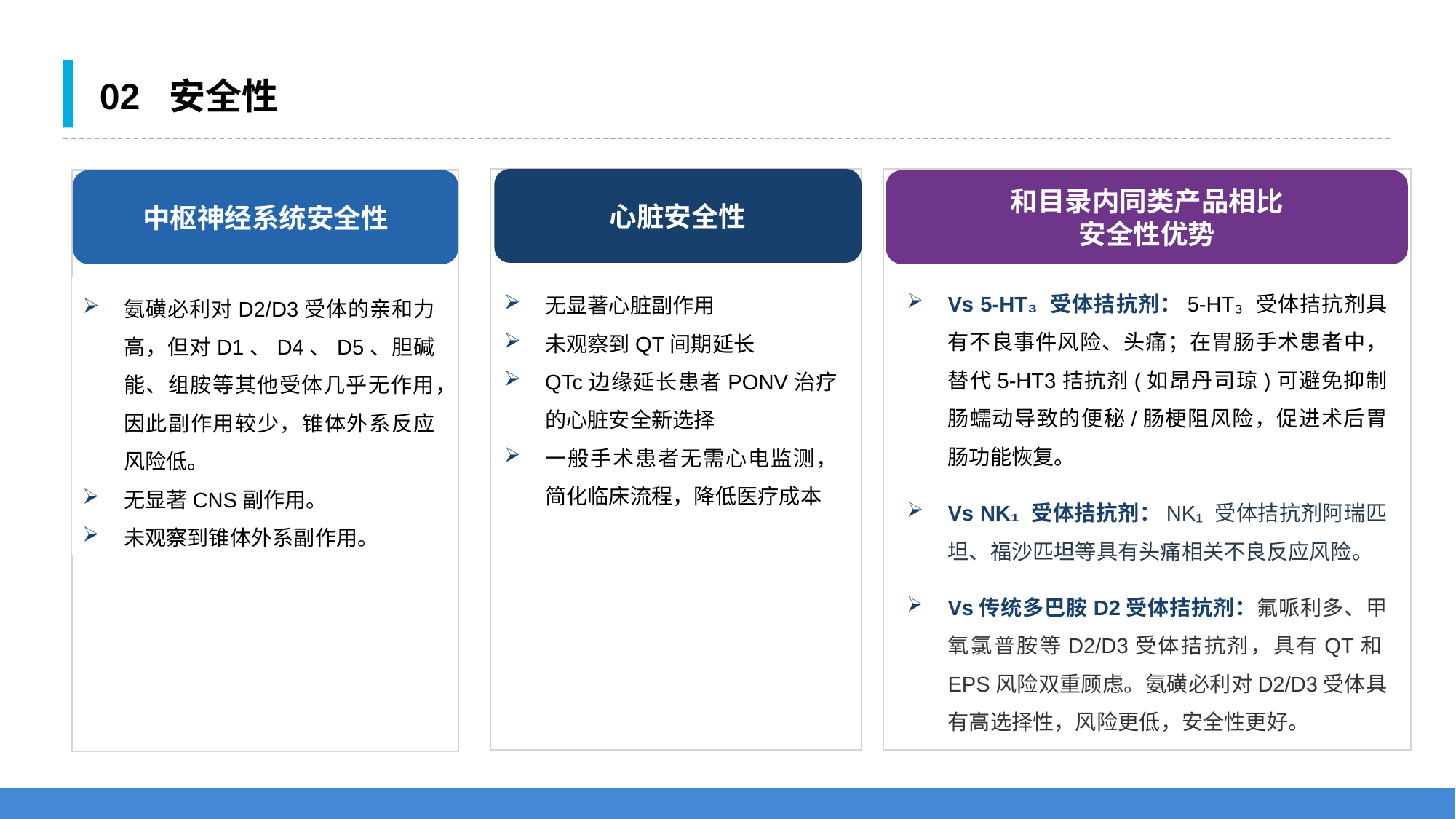

02  安全性

心脏安全性

中枢神经系统安全性
和目录内同类产品相比
安全性优势
Vs 5-HT₃ 受体拮抗剂：5-HT₃ 受体拮抗剂具有不良事件风险、头痛；在胃肠手术患者中，替代5-HT3拮抗剂(如昂丹司琼)可避免抑制肠蠕动导致的便秘/肠梗阻风险，促进术后胃肠功能恢复。
Vs NK₁ 受体拮抗剂：NK₁ 受体拮抗剂阿瑞匹坦、福沙匹坦等具有头痛相关不良反应风险。
Vs传统多巴胺D2受体拮抗剂：氟哌利多、甲氧氯普胺等D2/D3受体拮抗剂，具有QT和EPS风险双重顾虑。氨磺必利对D2/D3受体具有高选择性，风险更低，安全性更好。
无显著心脏副作用
未观察到QT间期延长
QTc边缘延长患者PONV治疗的心脏安全新选择
一般手术患者无需心电监测，简化临床流程，降低医疗成本

氨磺必利对D2/D3受体的亲和力高，但对D1、D4、D5、胆碱能、组胺等其他受体几乎无作用，因此副作用较少，锥体外系反应风险低。
无显著CNS副作用。
未观察到锥体外系副作用。